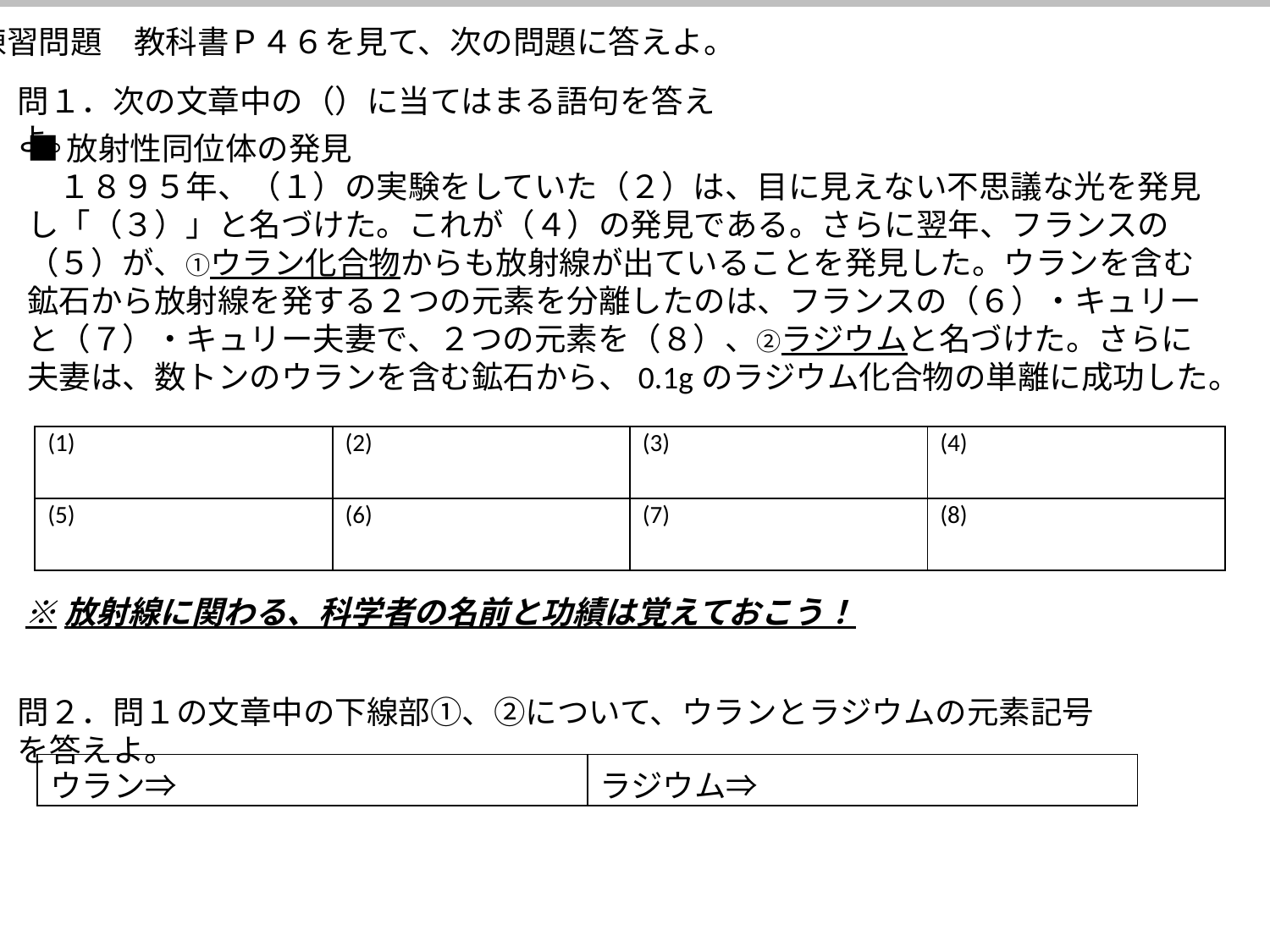

練習問題　教科書Ｐ４６を見て、次の問題に答えよ。
問１．次の文章中の（）に当てはまる語句を答えよ。
■放射性同位体の発見
　１８９５年、（１）の実験をしていた（２）は、目に見えない不思議な光を発見し「（３）」と名づけた。これが（４）の発見である。さらに翌年、フランスの（５）が、①ウラン化合物からも放射線が出ていることを発見した。ウランを含む鉱石から放射線を発する２つの元素を分離したのは、フランスの（６）・キュリーと（７）・キュリー夫妻で、２つの元素を（８）、②ラジウムと名づけた。さらに夫妻は、数トンのウランを含む鉱石から、0.1gのラジウム化合物の単離に成功した。
| (1) | (2) | (3) | (4) |
| --- | --- | --- | --- |
| (5) | (6) | (7) | (8) |
※放射線に関わる、科学者の名前と功績は覚えておこう！
問２．問１の文章中の下線部①、②について、ウランとラジウムの元素記号を答えよ。
| ウラン⇒ | ラジウム⇒ |
| --- | --- |